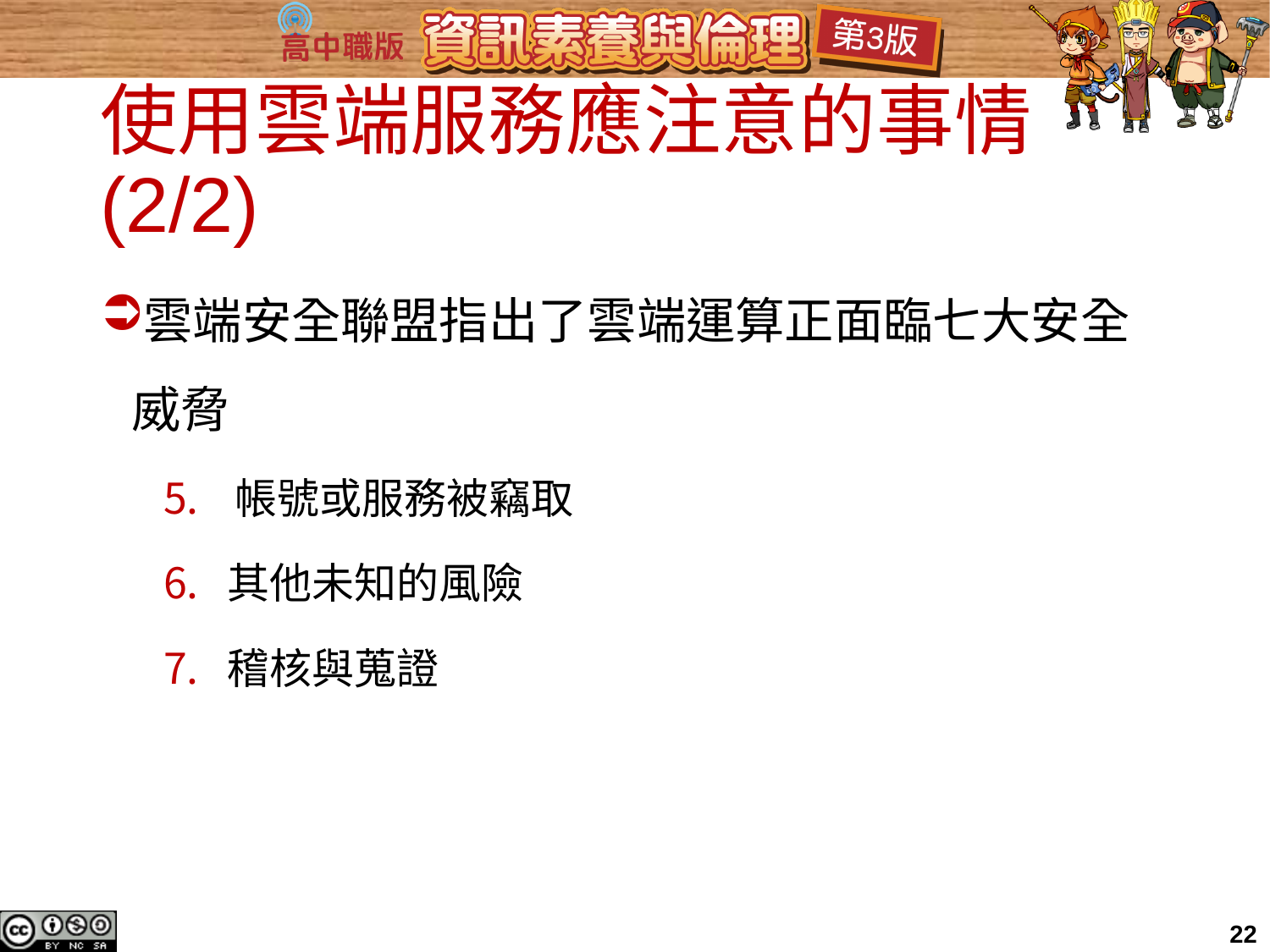

# 使用雲端服務應注意的事情(2/2)
雲端安全聯盟指出了雲端運算正面臨七大安全威脅
帳號或服務被竊取
其他未知的風險
稽核與蒐證

22